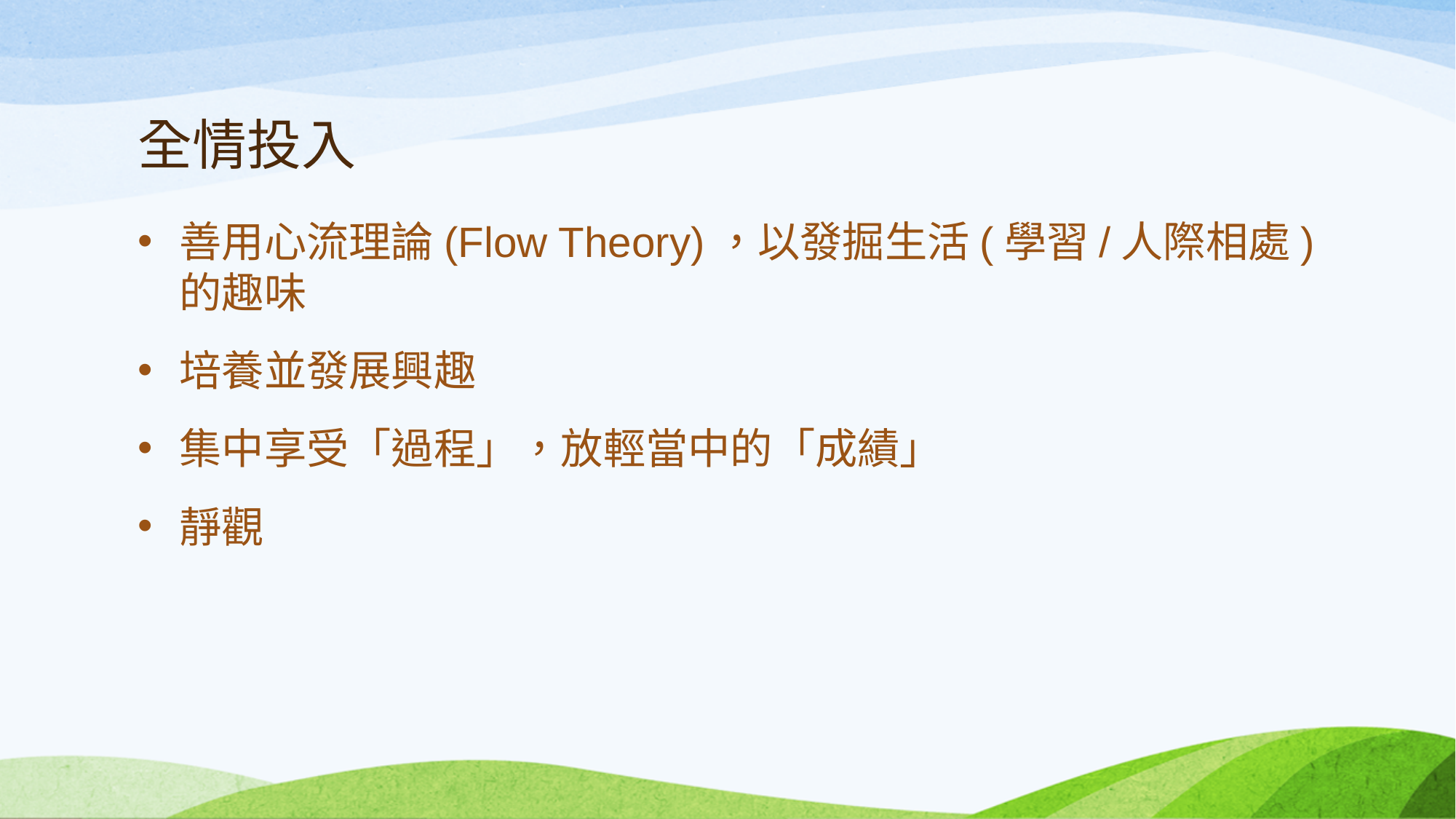

# 全情投入
善用心流理論(Flow Theory)，以發掘生活(學習/人際相處)的趣味
培養並發展興趣
集中享受「過程」，放輕當中的「成績」
靜觀